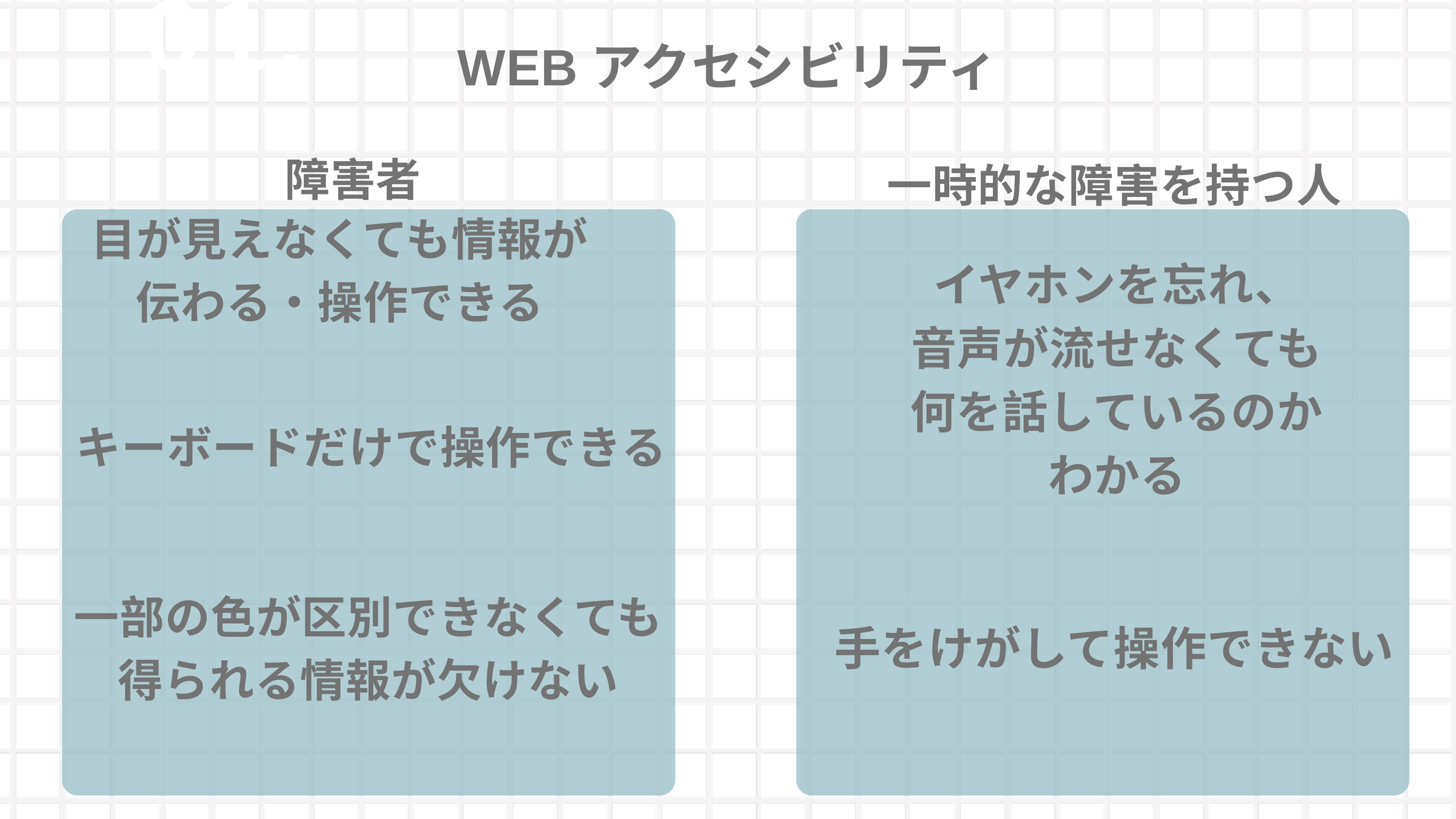

01.

WEBアクセシビリティ
障害者
一時的な障害を持つ人
目が見えなくても情報が伝わる・操作できる

イヤホンを忘れ、
音声が流せなくても何を話しているのかわかる

キーボードだけで操作できる
一部の色が区別できなくても得られる情報が欠けない
手をけがして操作できない